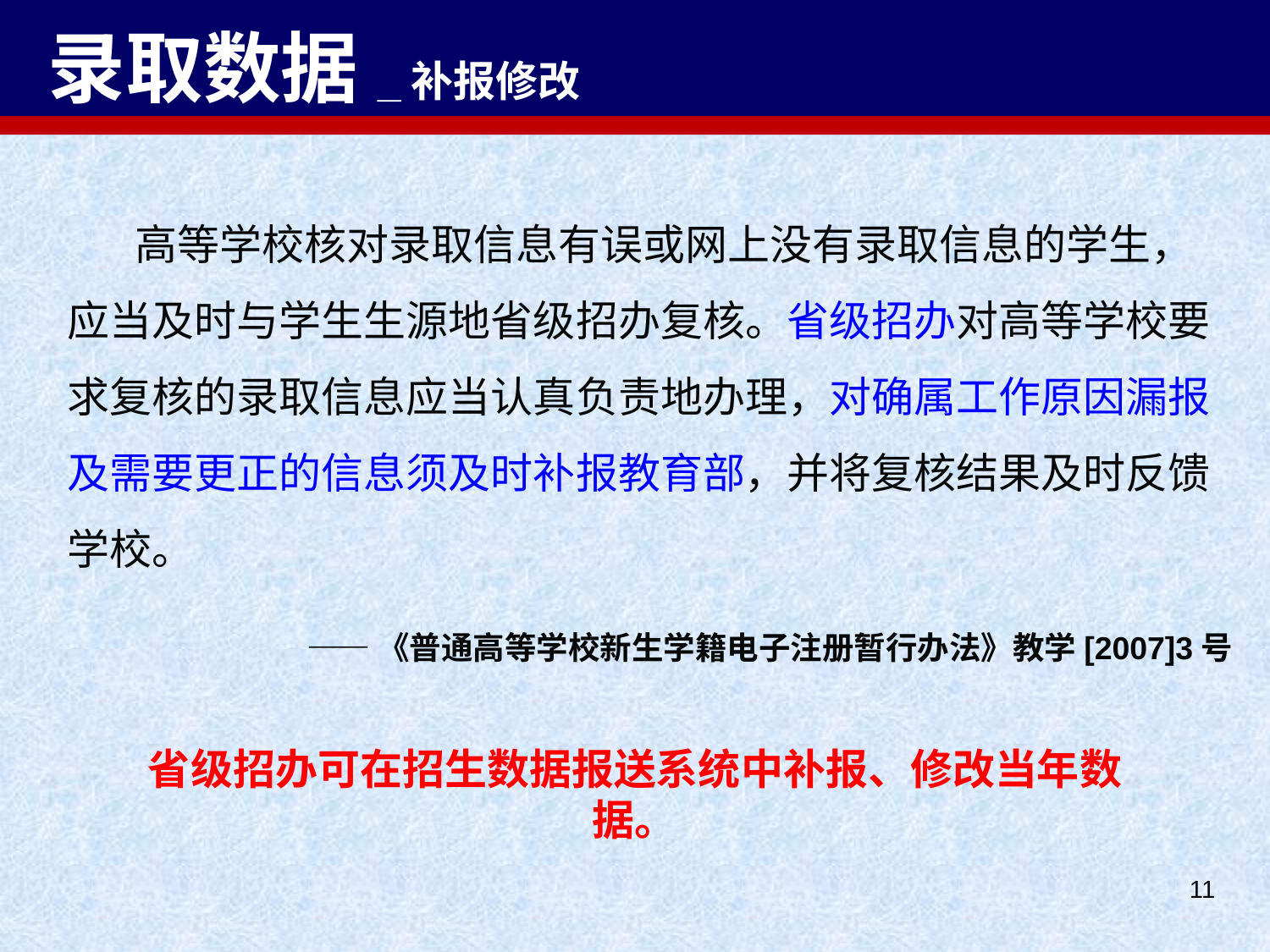

录取数据_补报修改
      高等学校核对录取信息有误或网上没有录取信息的学生，应当及时与学生生源地省级招办复核。省级招办对高等学校要求复核的录取信息应当认真负责地办理，对确属工作原因漏报及需要更正的信息须及时补报教育部，并将复核结果及时反馈学校。
——《普通高等学校新生学籍电子注册暂行办法》教学[2007]3号
省级招办可在招生数据报送系统中补报、修改当年数据。
11